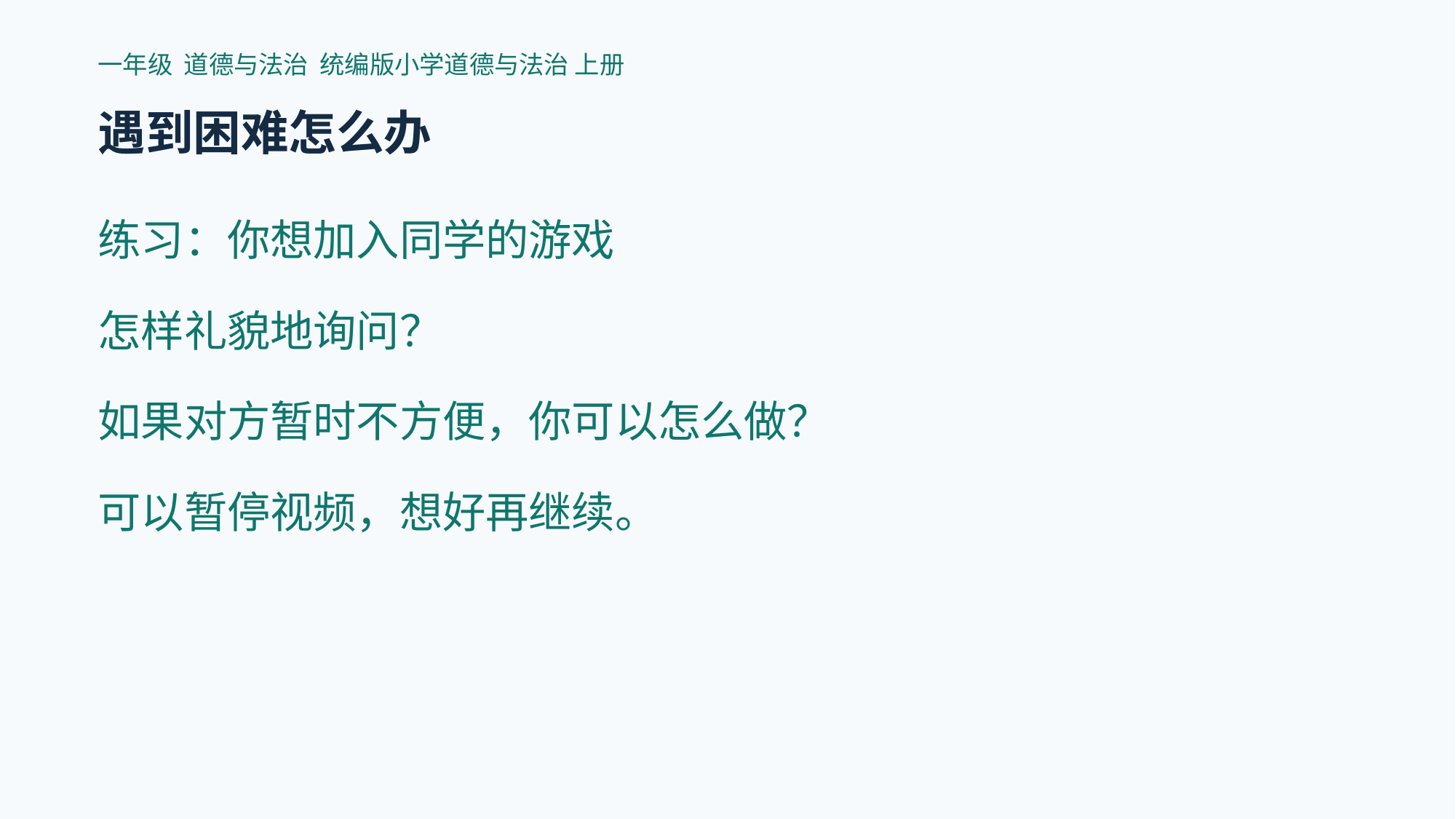

一年级  道德与法治  统编版小学道德与法治 上册
遇到困难怎么办
练习：你想加入同学的游戏
怎样礼貌地询问？
如果对方暂时不方便，你可以怎么做？
可以暂停视频，想好再继续。